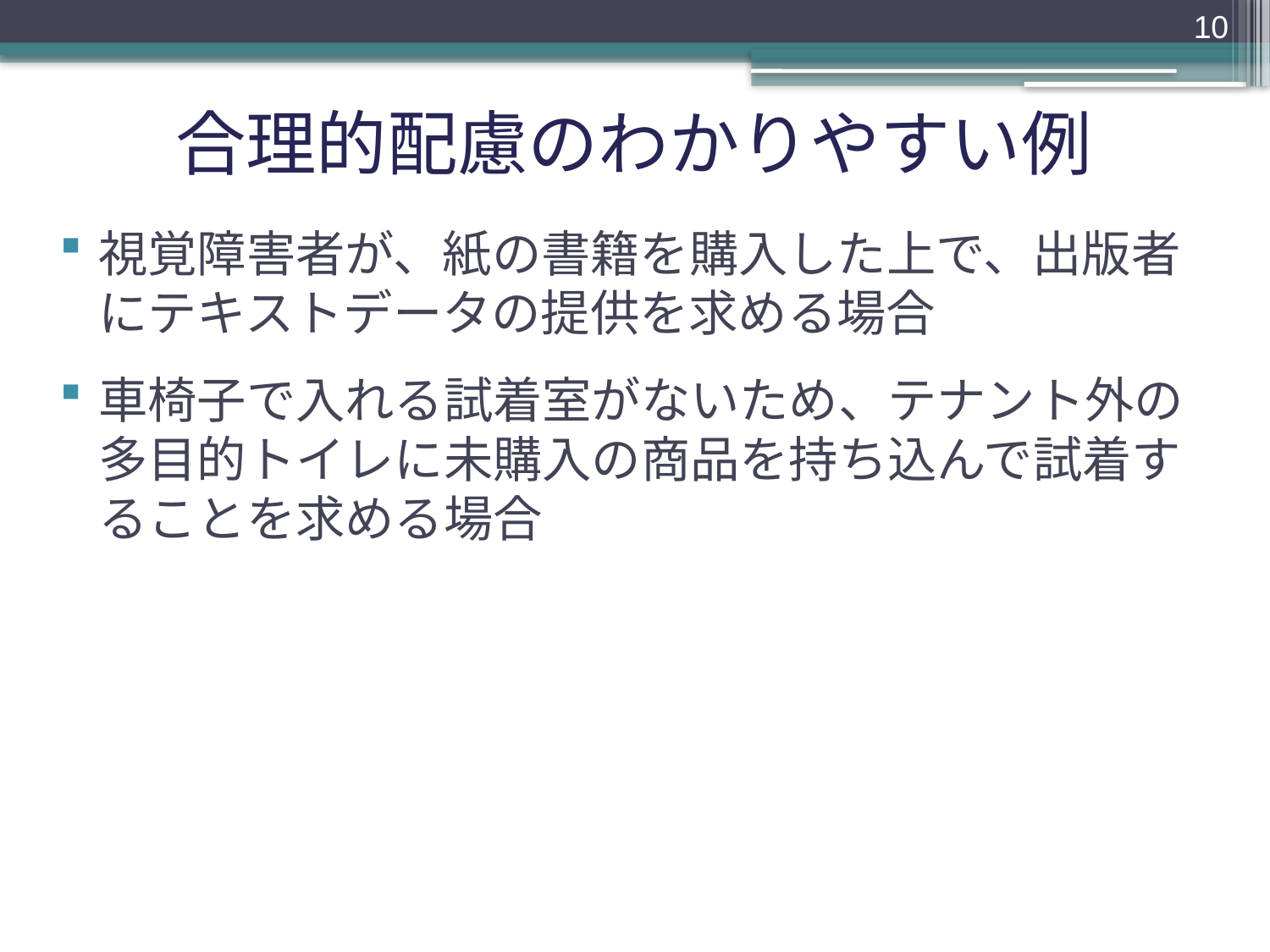

10
# 合理的配慮のわかりやすい例
視覚障害者が、紙の書籍を購入した上で、出版者にテキストデータの提供を求める場合
車椅子で入れる試着室がないため、テナント外の多目的トイレに未購入の商品を持ち込んで試着することを求める場合